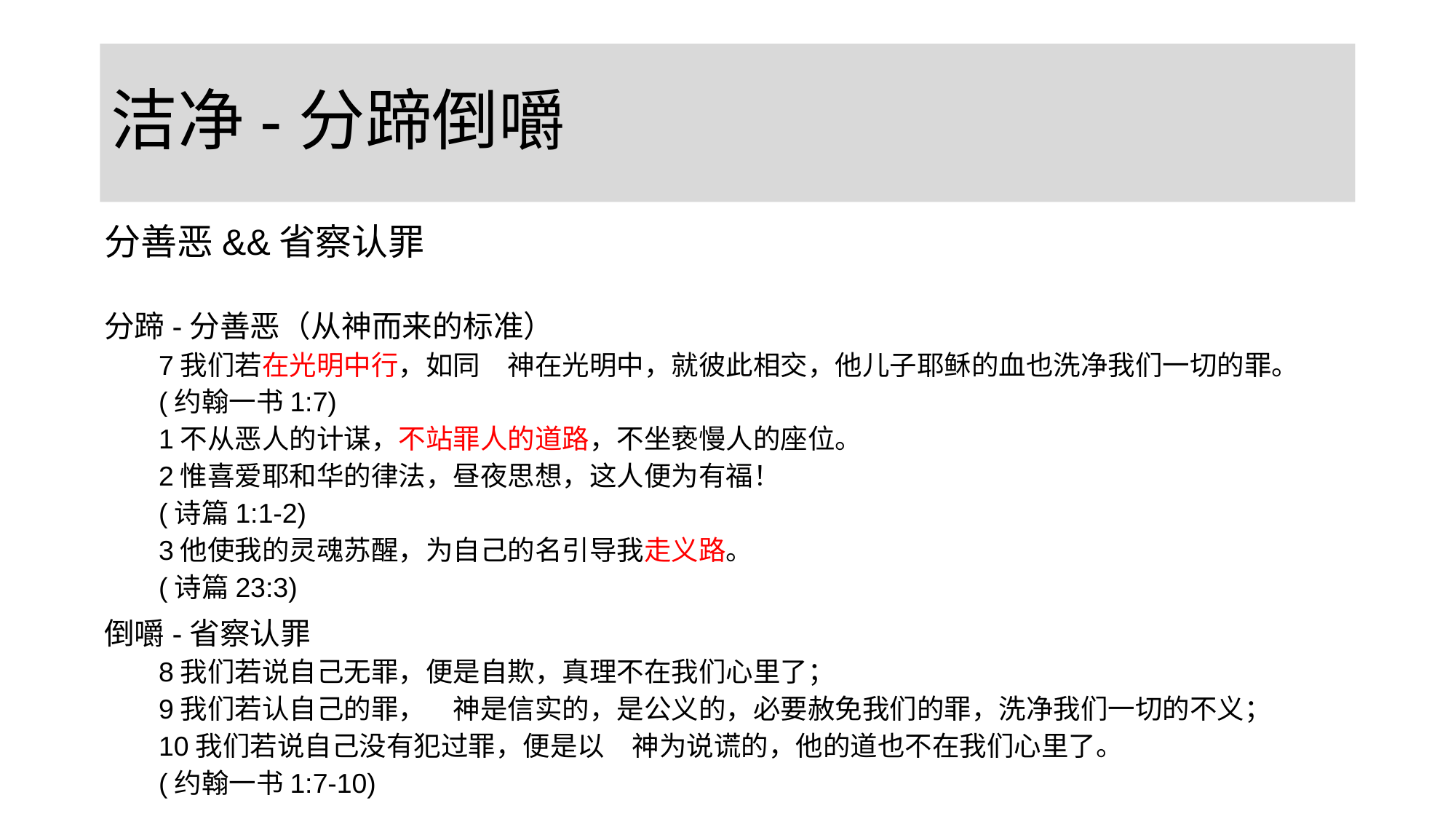

# 洁净-分蹄倒嚼
分善恶&&省察认罪

分蹄-分善恶（从神而来的标准）
7我们若在光明中行，如同　神在光明中，就彼此相交，他儿子耶稣的血也洗净我们一切的罪。
(约翰一书1:7)
1不从恶人的计谋，不站罪人的道路，不坐亵慢人的座位。
2惟喜爱耶和华的律法，昼夜思想，这人便为有福！
(诗篇1:1-2)
3他使我的灵魂苏醒，为自己的名引导我走义路。
(诗篇23:3)
倒嚼-省察认罪
8我们若说自己无罪，便是自欺，真理不在我们心里了；
9我们若认自己的罪，　神是信实的，是公义的，必要赦免我们的罪，洗净我们一切的不义；
10我们若说自己没有犯过罪，便是以　神为说谎的，他的道也不在我们心里了。
(约翰一书1:7-10)